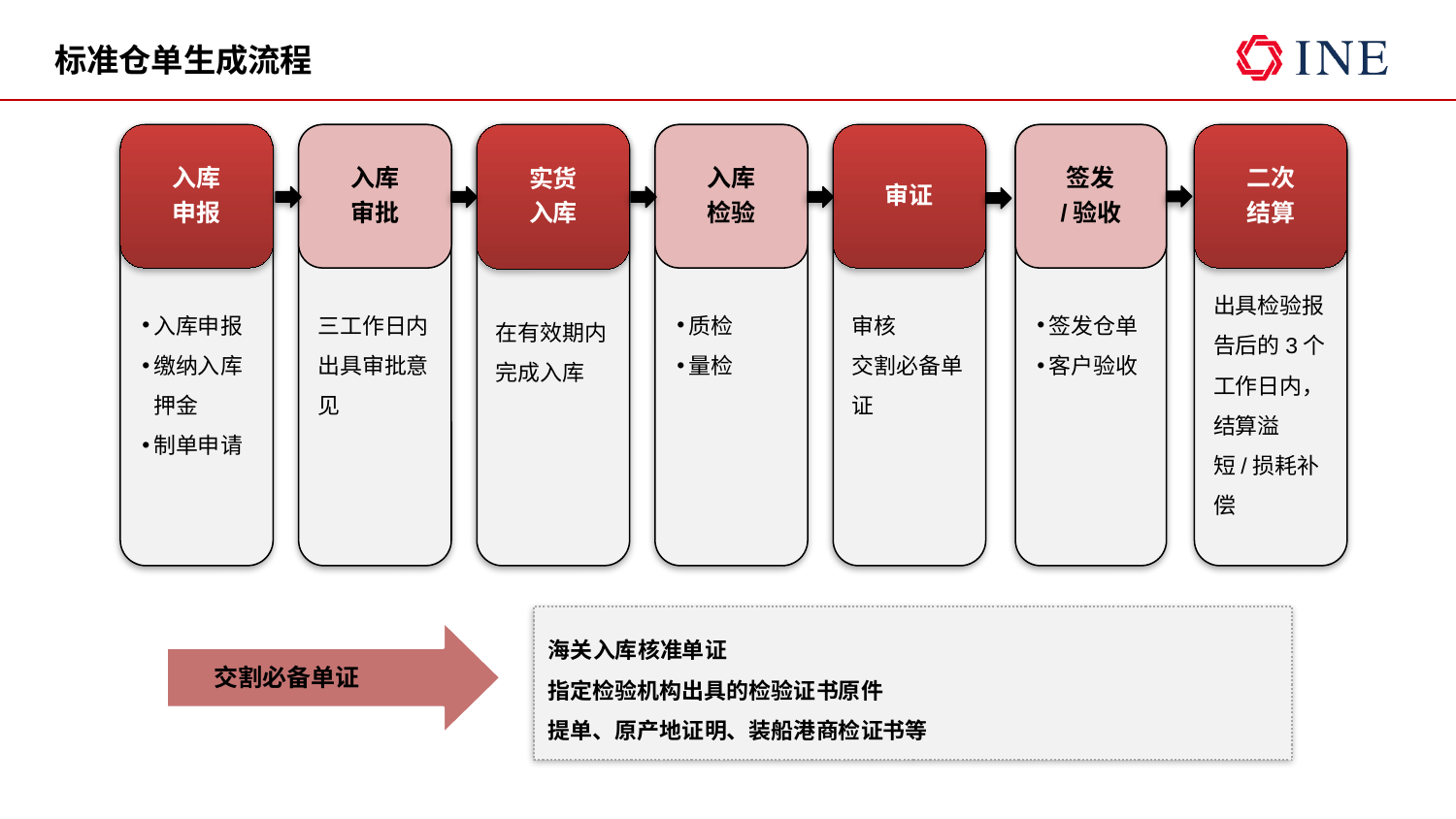

# 标准仓单生成流程

入库申报
缴纳入库押金
制单申请

入库
申报

三工作日内出具审批意见
入库
审批
在有效期内完成入库
实货
入库

质检
量检

入库
检验

审核
交割必备单证

审证

签发仓单
客户验收

签发
/验收

出具检验报告后的3个工作日内，结算溢短/损耗补偿

二次
结算

海关入库核准单证
指定检验机构出具的检验证书原件
提单、原产地证明、装船港商检证书等

交割必备单证